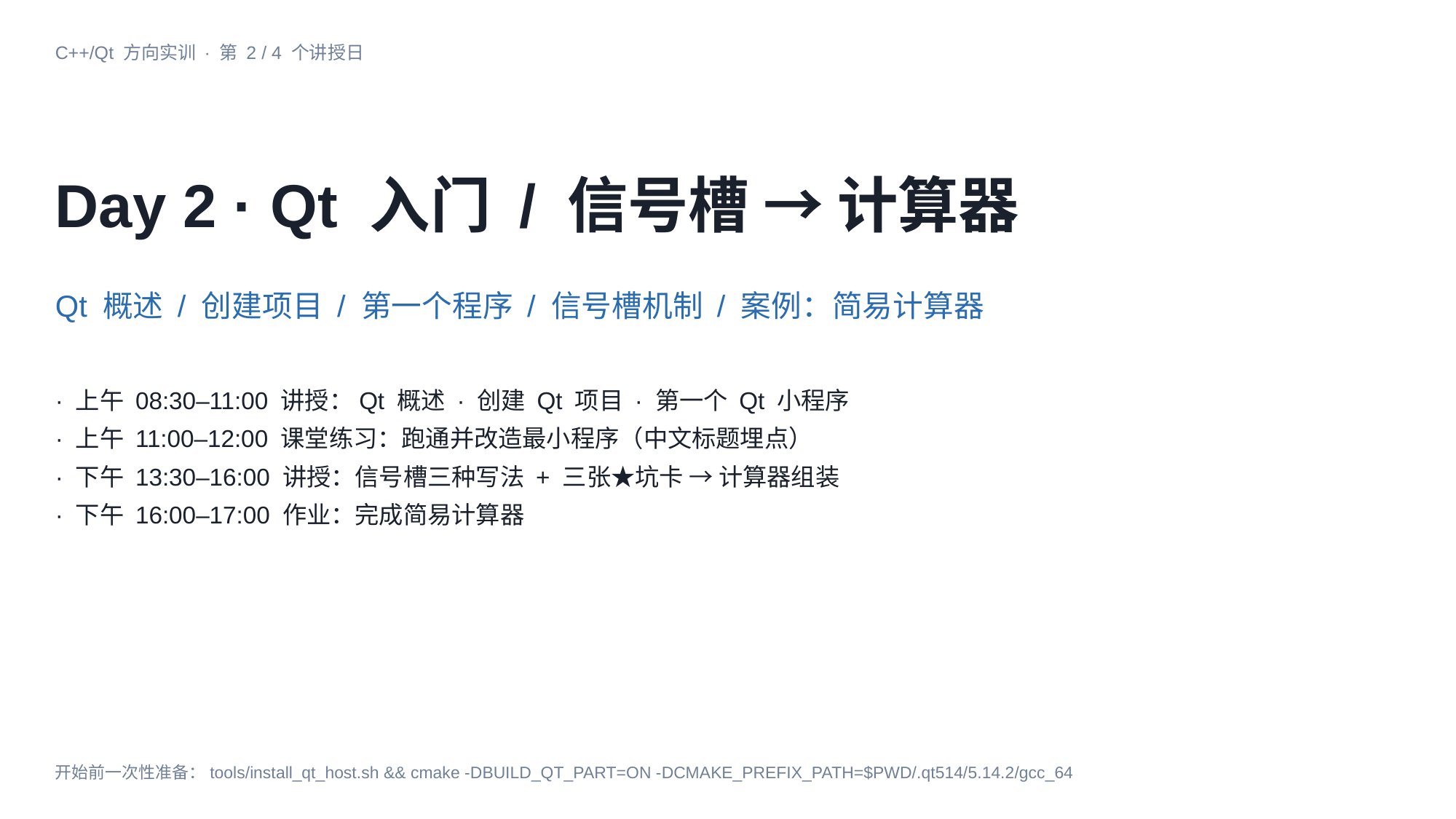

C++/Qt 方向实训 · 第 2 / 4 个讲授日
Day 2 · Qt 入门 / 信号槽 → 计算器
Qt 概述 / 创建项目 / 第一个程序 / 信号槽机制 / 案例：简易计算器
· 上午 08:30–11:00 讲授：Qt 概述 · 创建 Qt 项目 · 第一个 Qt 小程序
· 上午 11:00–12:00 课堂练习：跑通并改造最小程序（中文标题埋点）
· 下午 13:30–16:00 讲授：信号槽三种写法 + 三张★坑卡 → 计算器组装
· 下午 16:00–17:00 作业：完成简易计算器
开始前一次性准备：tools/install_qt_host.sh && cmake -DBUILD_QT_PART=ON -DCMAKE_PREFIX_PATH=$PWD/.qt514/5.14.2/gcc_64